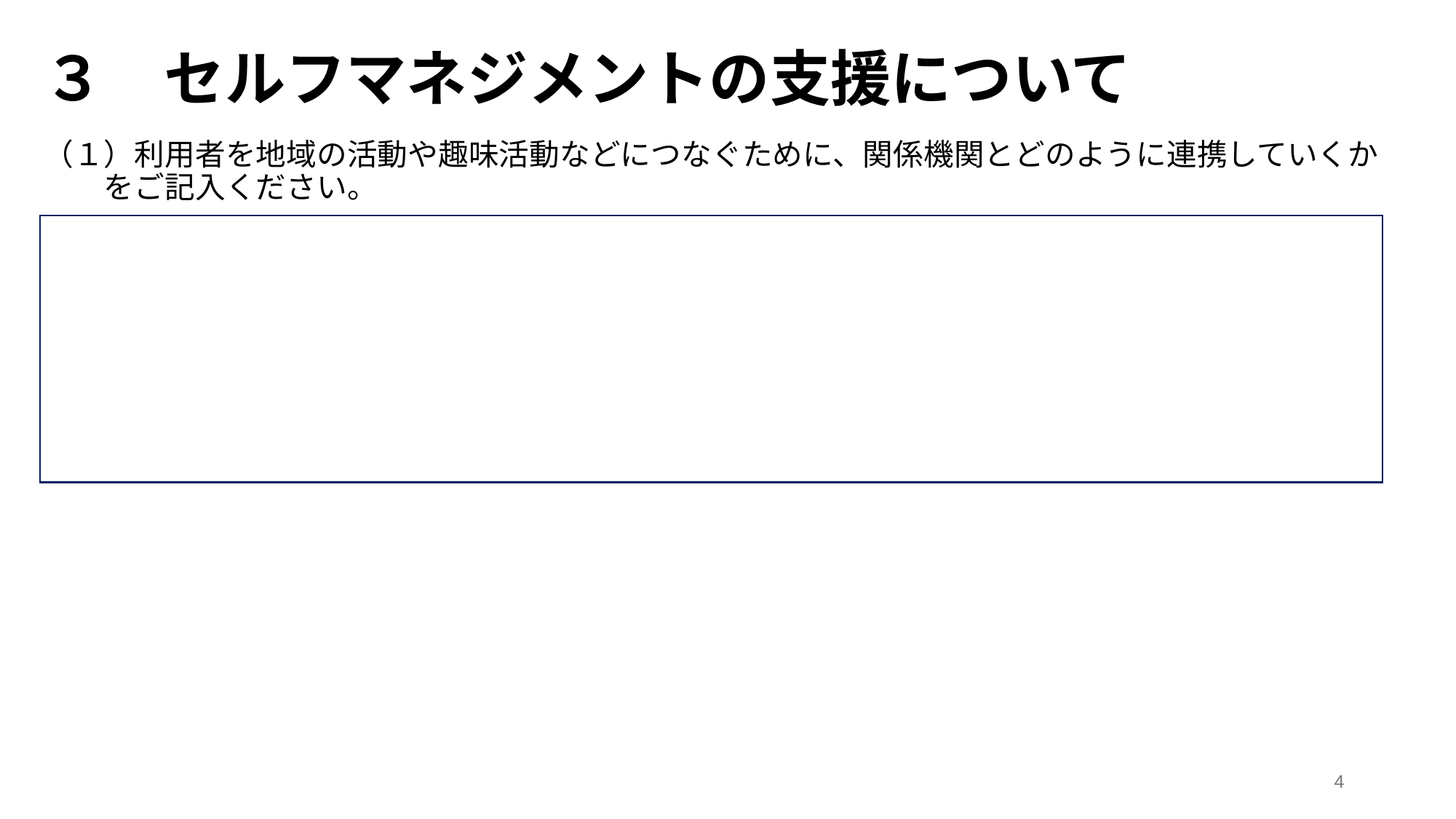

３　セルフマネジメントの支援について
# （１）利用者を地域の活動や趣味活動などにつなぐために、関係機関とどのように連携していくか 　　をご記入ください。

4